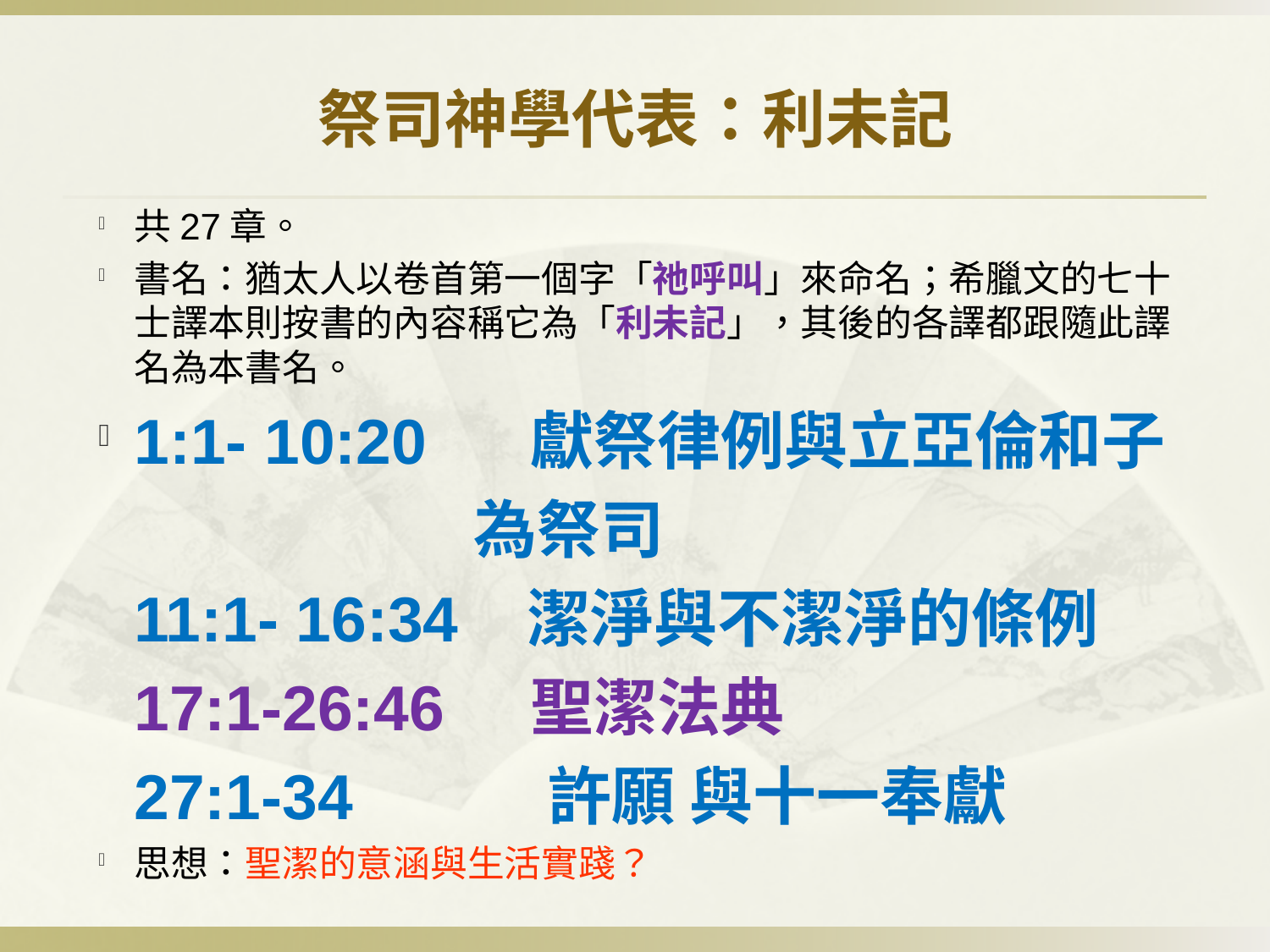

# 祭司神學代表：利未記
共27章。
書名：猶太人以卷首第一個字「祂呼叫」來命名；希臘文的七十士譯本則按書的內容稱它為「利未記」，其後的各譯都跟隨此譯名為本書名。
1:1- 10:20     獻祭律例與立亞倫和子
                         為祭司
	11:1- 16:34   潔淨與不潔淨的條例
	17:1-26:46    聖潔法典
	27:1-34  	 許願 與十一奉獻
思想：聖潔的意涵與生活實踐？